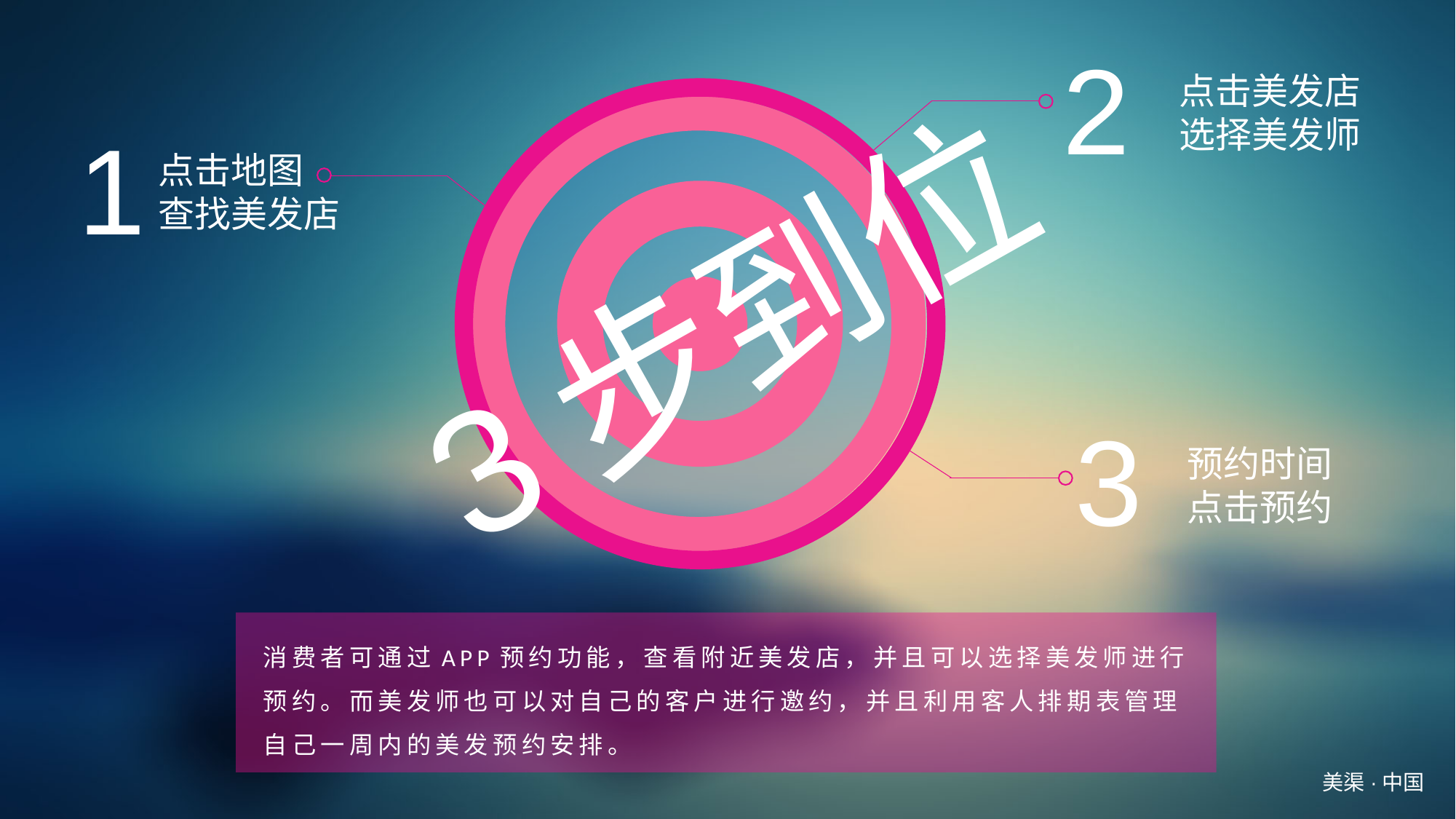

2
点击美发店
选择美发师

1
点击地图
查找美发店

3步到位

3
预约时间
点击预约

消费者可通过APP预约功能，查看附近美发店，并且可以选择美发师进行预约。而美发师也可以对自己的客户进行邀约，并且利用客人排期表管理自己一周内的美发预约安排。